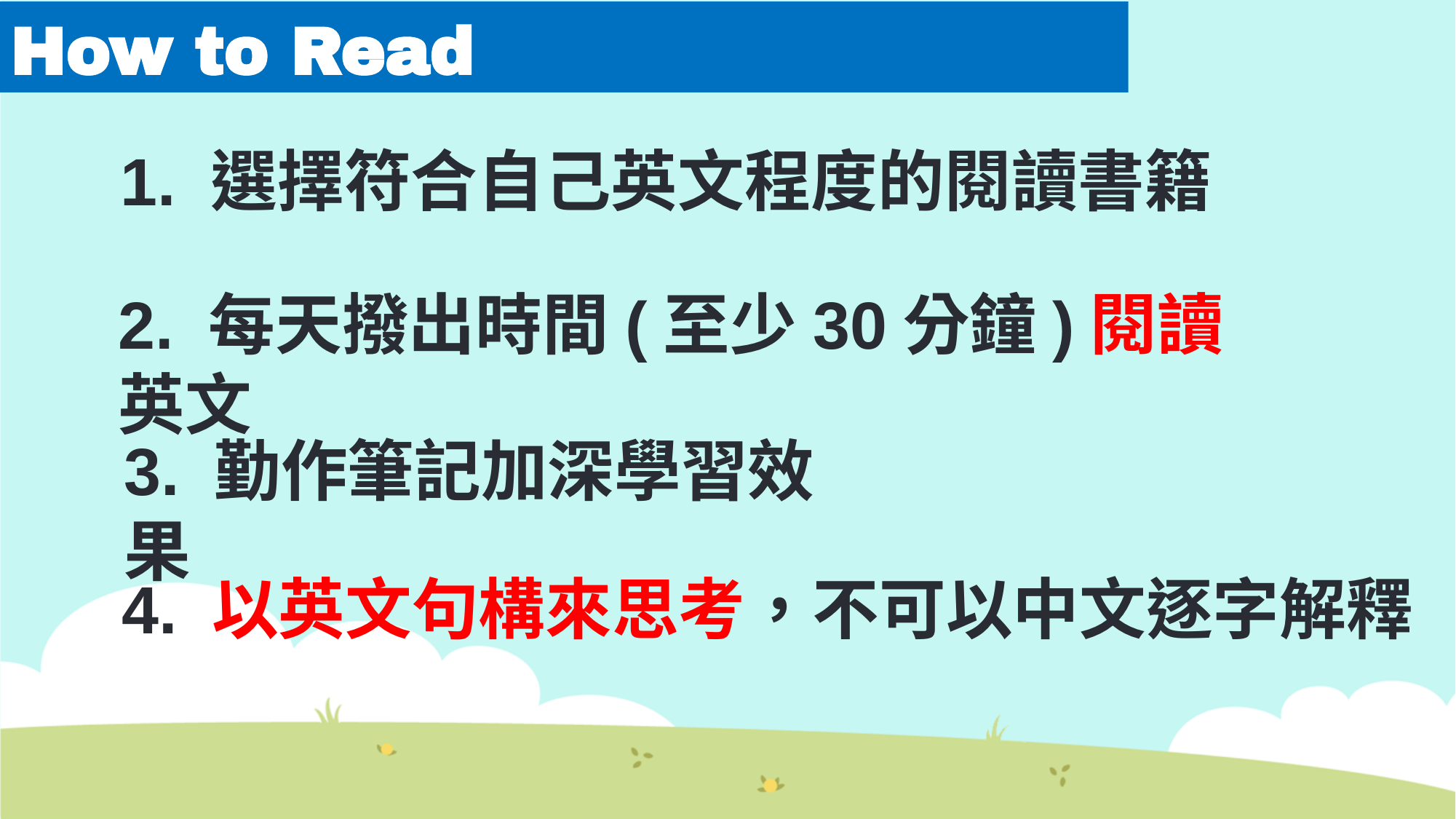

How to Read
1. 選擇符合自己英文程度的閱讀書籍
2. 每天撥出時間(至少30分鐘)閱讀英文
3. 勤作筆記加深學習效果
4. 以英文句構來思考，不可以中文逐字解釋